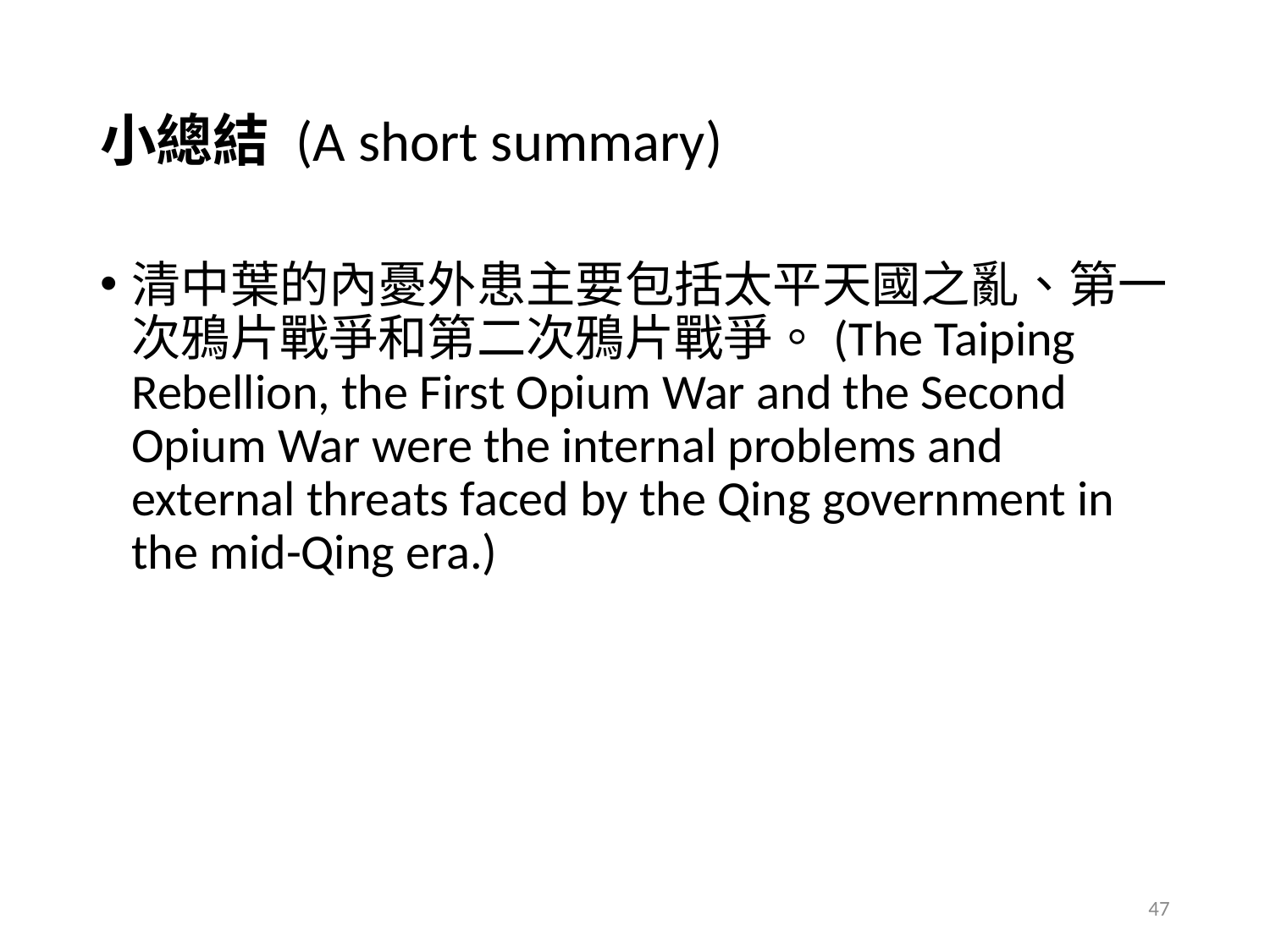

# 小總結 (A short summary)
清中葉的內憂外患主要包括太平天國之亂、第一次鴉片戰爭和第二次鴉片戰爭。(The Taiping Rebellion, the First Opium War and the Second Opium War were the internal problems and external threats faced by the Qing government in the mid-Qing era.)

47